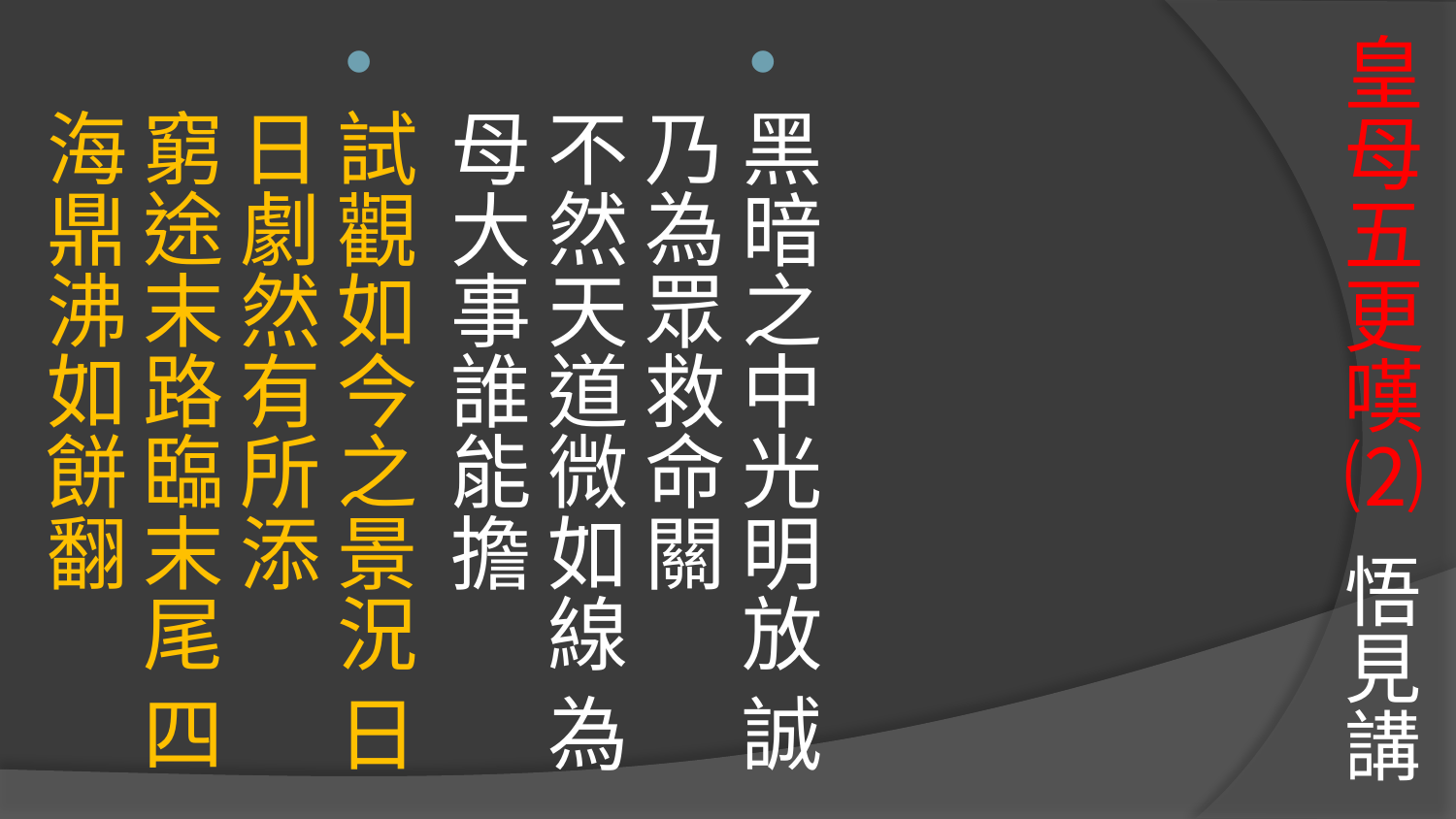

# 皇母五更嘆⑵  悟見講
黑暗之中光明放 誠乃為眾救命關
不然天道微如線 為母大事誰能擔
試觀如今之景況 日日劇然有所添
窮途末路臨末尾 四海鼎沸如餅翻